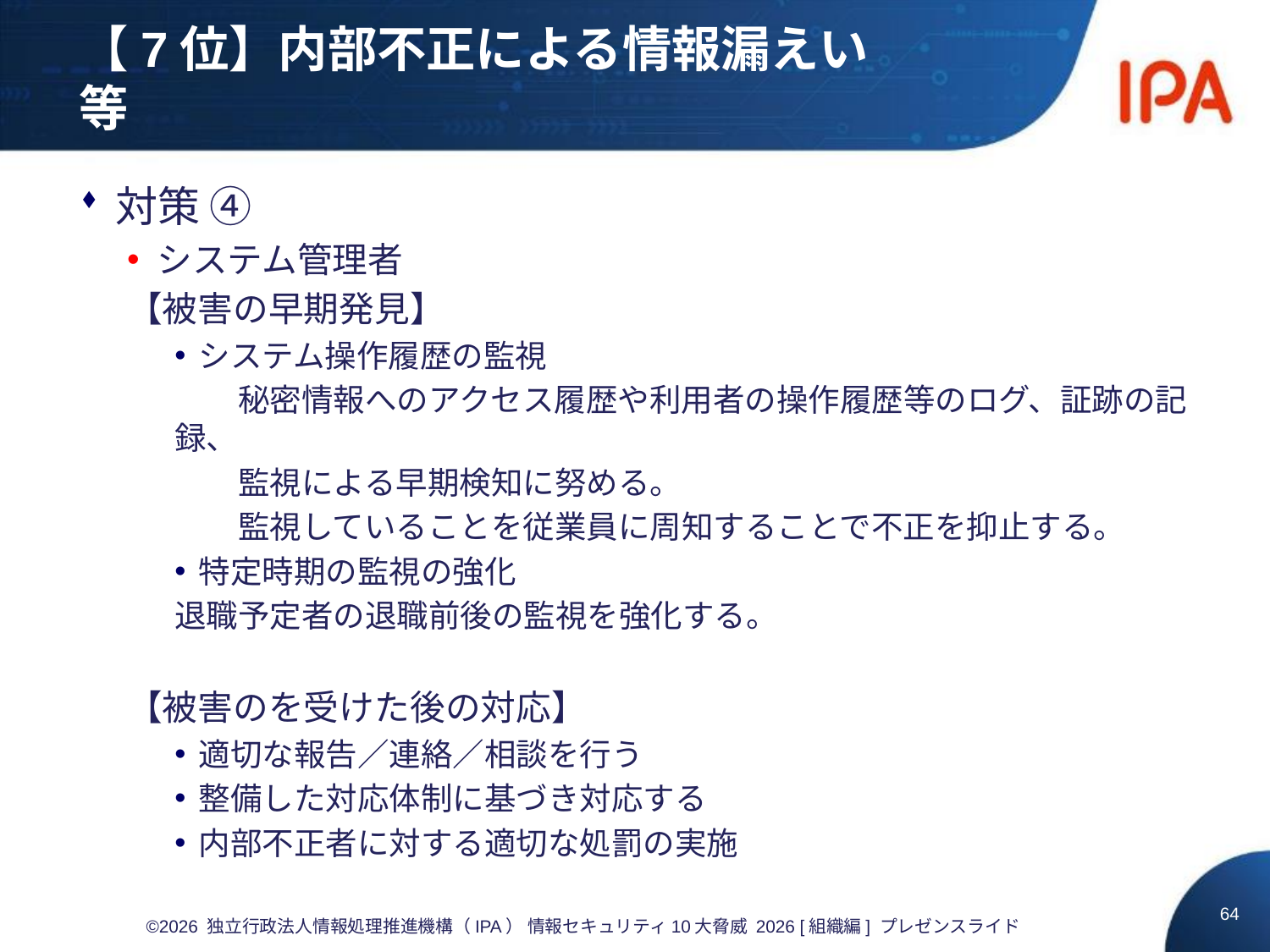

# 【7位】内部不正による情報漏えい等
対策 ④
システム管理者
【被害の早期発見】
システム操作履歴の監視
　　秘密情報へのアクセス履歴や利用者の操作履歴等のログ、証跡の記録、
　　監視による早期検知に努める。
　　監視していることを従業員に周知することで不正を抑止する。
特定時期の監視の強化
退職予定者の退職前後の監視を強化する。

【被害のを受けた後の対応】
適切な報告／連絡／相談を行う
整備した対応体制に基づき対応する
内部不正者に対する適切な処罰の実施

64
©2026 独立行政法人情報処理推進機構（IPA） 情報セキュリティ10大脅威 2026 [組織編] プレゼンスライド